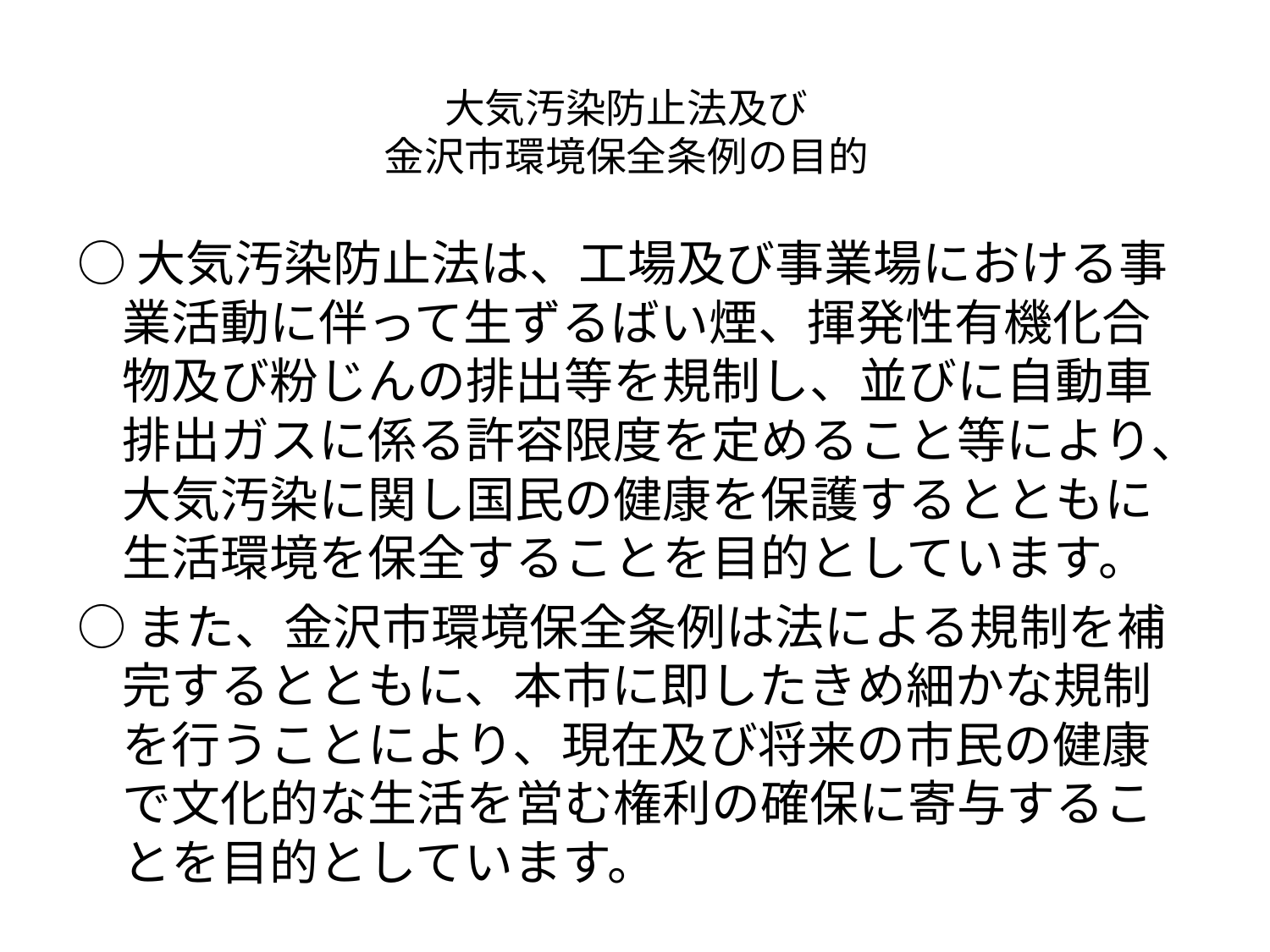

# 大気汚染防止法及び 金沢市環境保全条例の目的
○大気汚染防止法は、工場及び事業場における事業活動に伴って生ずるばい煙、揮発性有機化合物及び粉じんの排出等を規制し、並びに自動車排出ガスに係る許容限度を定めること等により、大気汚染に関し国民の健康を保護するとともに生活環境を保全することを目的としています。
○また、金沢市環境保全条例は法による規制を補完するとともに、本市に即したきめ細かな規制を行うことにより、現在及び将来の市民の健康で文化的な生活を営む権利の確保に寄与することを目的としています。